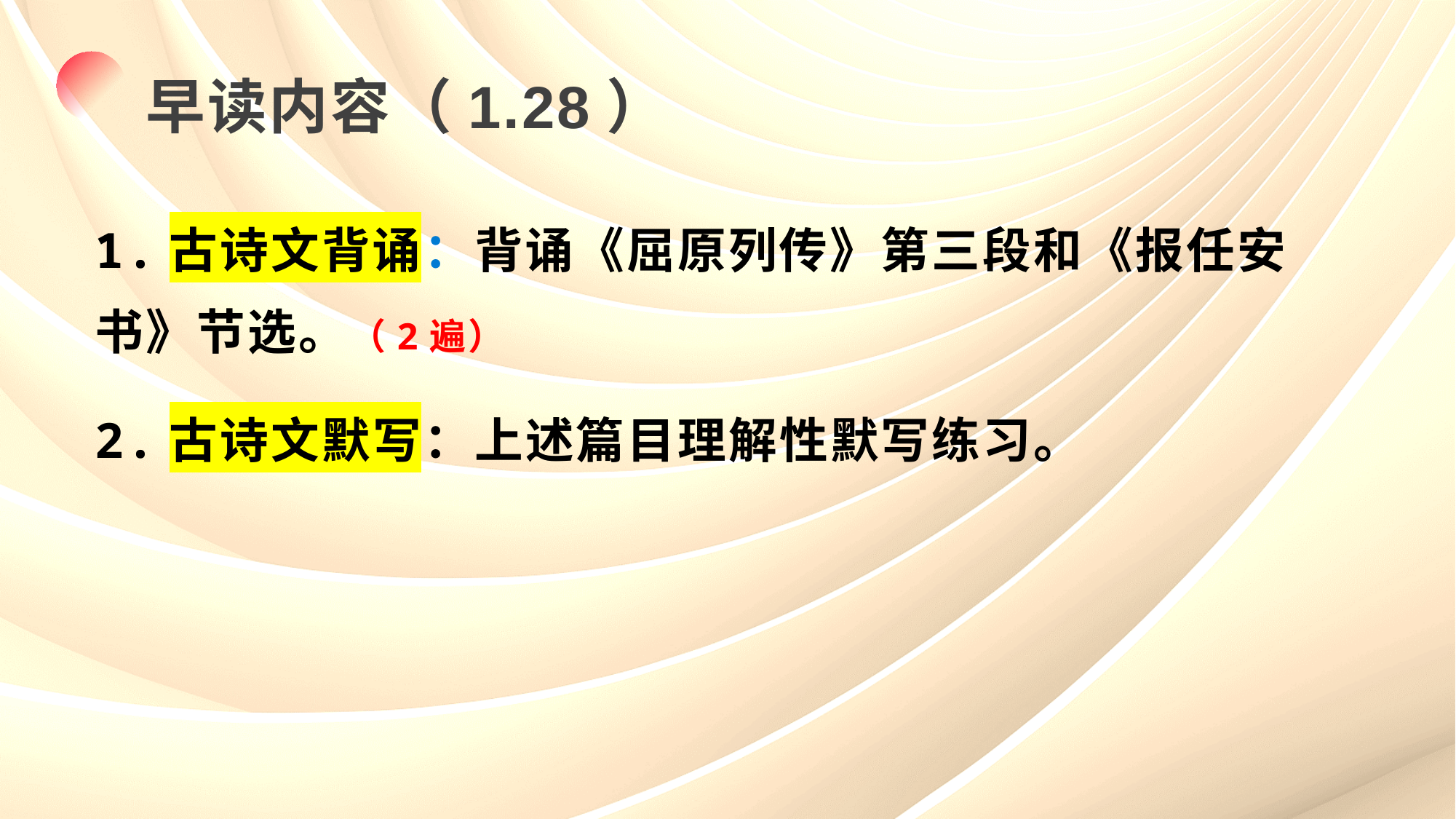

早读内容（1.28）
1.古诗文背诵：背诵《屈原列传》第三段和《报任安书》节选。（2遍）
2.古诗文默写：上述篇目理解性默写练习。